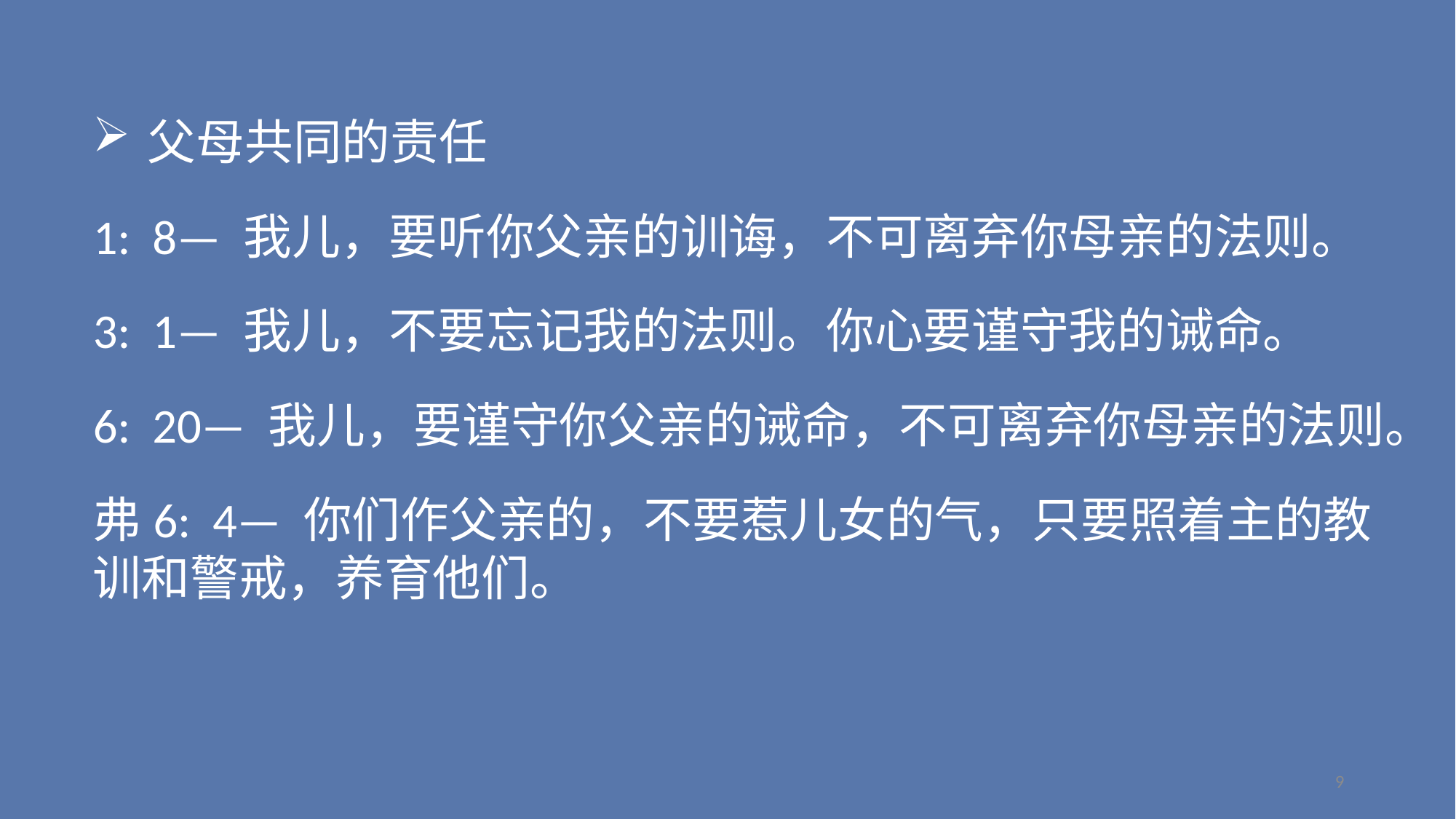

父母共同的责任
1:  8— 我儿，要听你父亲的训诲，不可离弃你母亲的法则。
3:  1— 我儿，不要忘记我的法则。你心要谨守我的诫命。
6:  20— 我儿，要谨守你父亲的诫命，不可离弃你母亲的法则。
弗6:  4— 你们作父亲的，不要惹儿女的气，只要照着主的教训和警戒，养育他们。
9